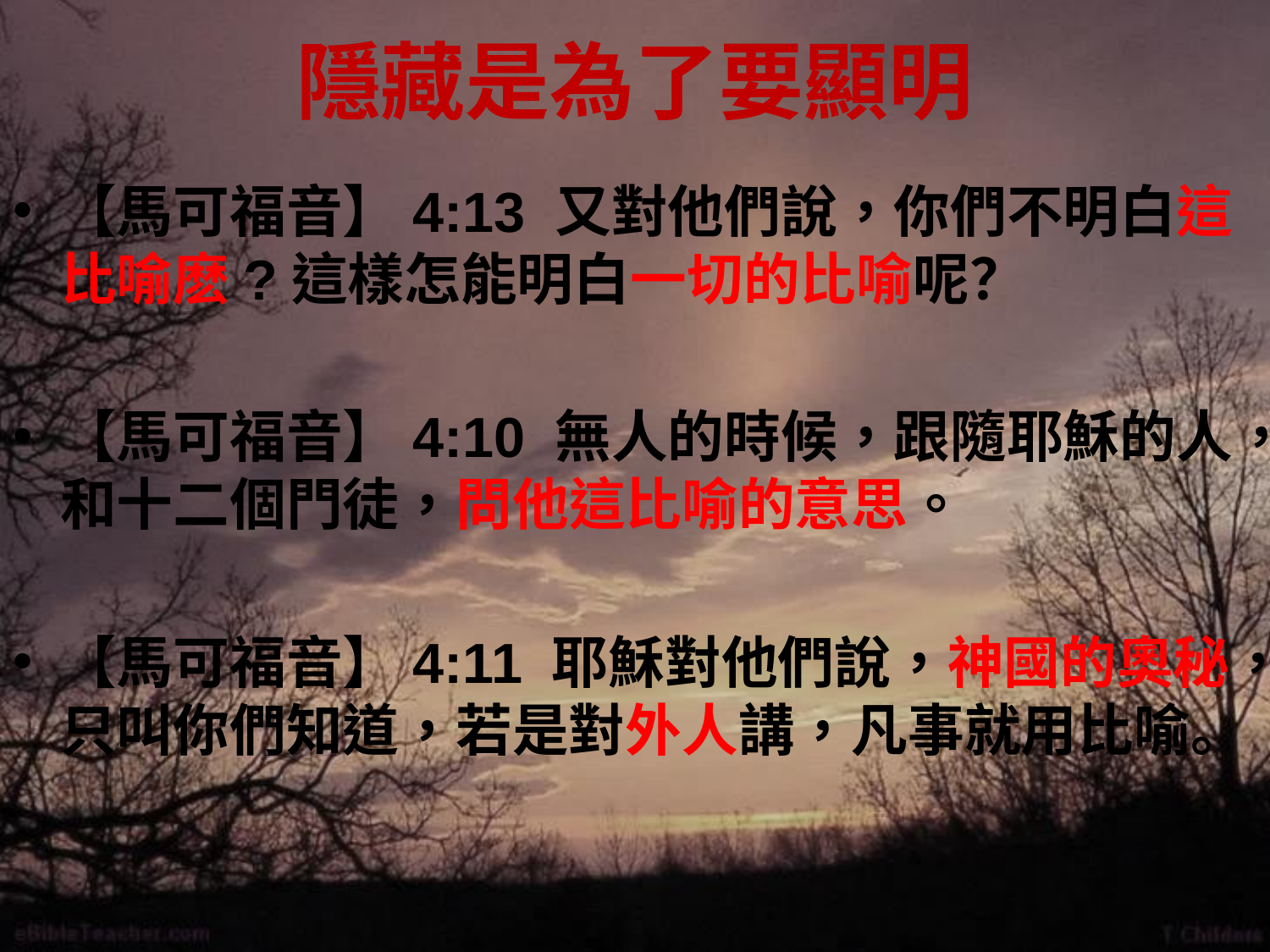

# 隱藏是為了要顯明
【馬可福音】4:13 又對他們說，你們不明白這比喻麽?這樣怎能明白一切的比喻呢？

【馬可福音】4:10 無人的時候，跟隨耶穌的人，和十二個門徒，問他這比喻的意思。

【馬可福音】4:11 耶穌對他們說，神國的奧秘，只叫你們知道，若是對外人講，凡事就用比喻。